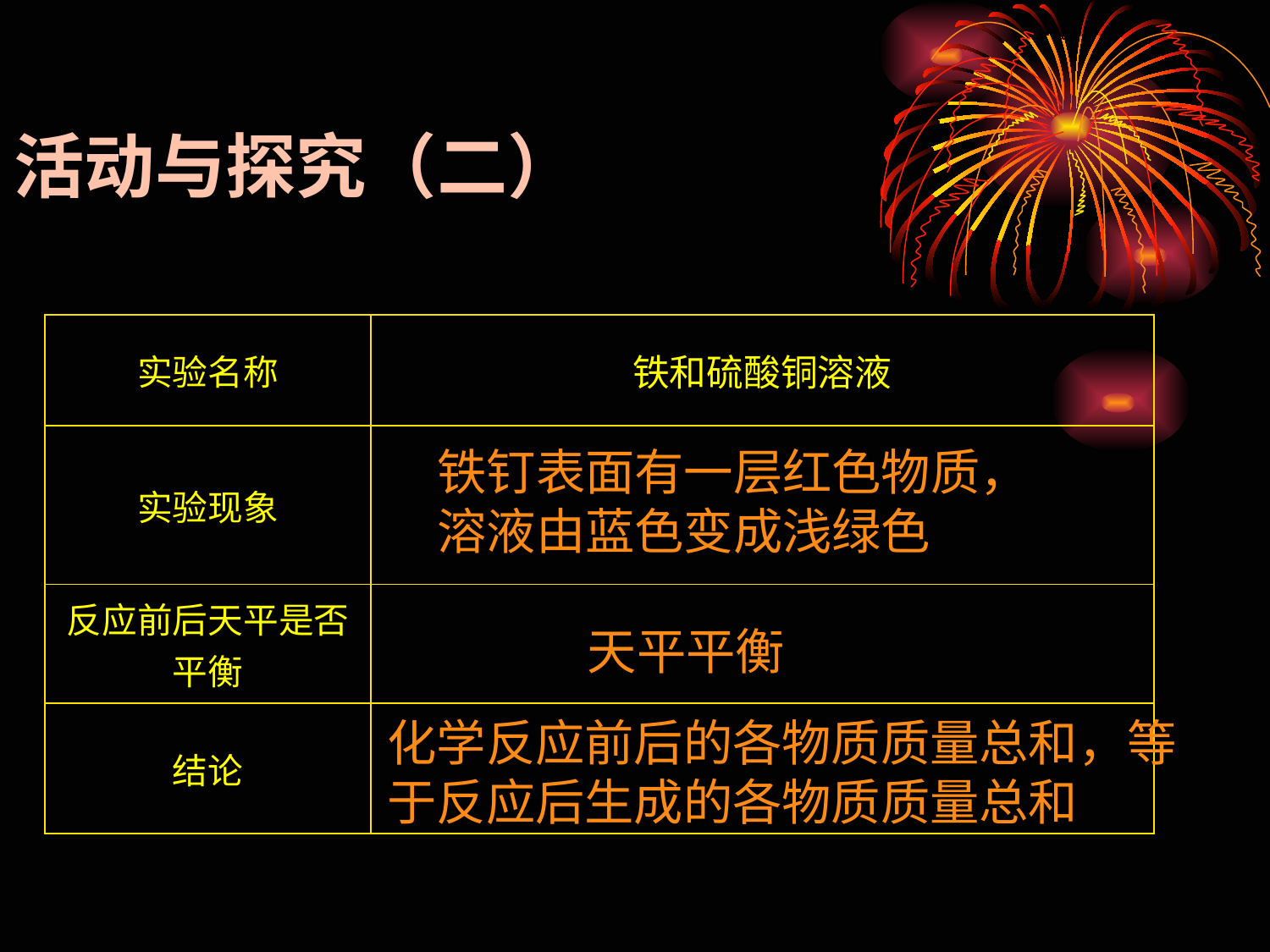

活动与探究（二）
| 实验名称 | 铁和硫酸铜溶液 |
| --- | --- |
| 实验现象 |  |
| 反应前后天平是否平衡 |  |
| 结论 |  |
铁钉表面有一层红色物质，溶液由蓝色变成浅绿色
天平平衡
化学反应前后的各物质质量总和，等于反应后生成的各物质质量总和